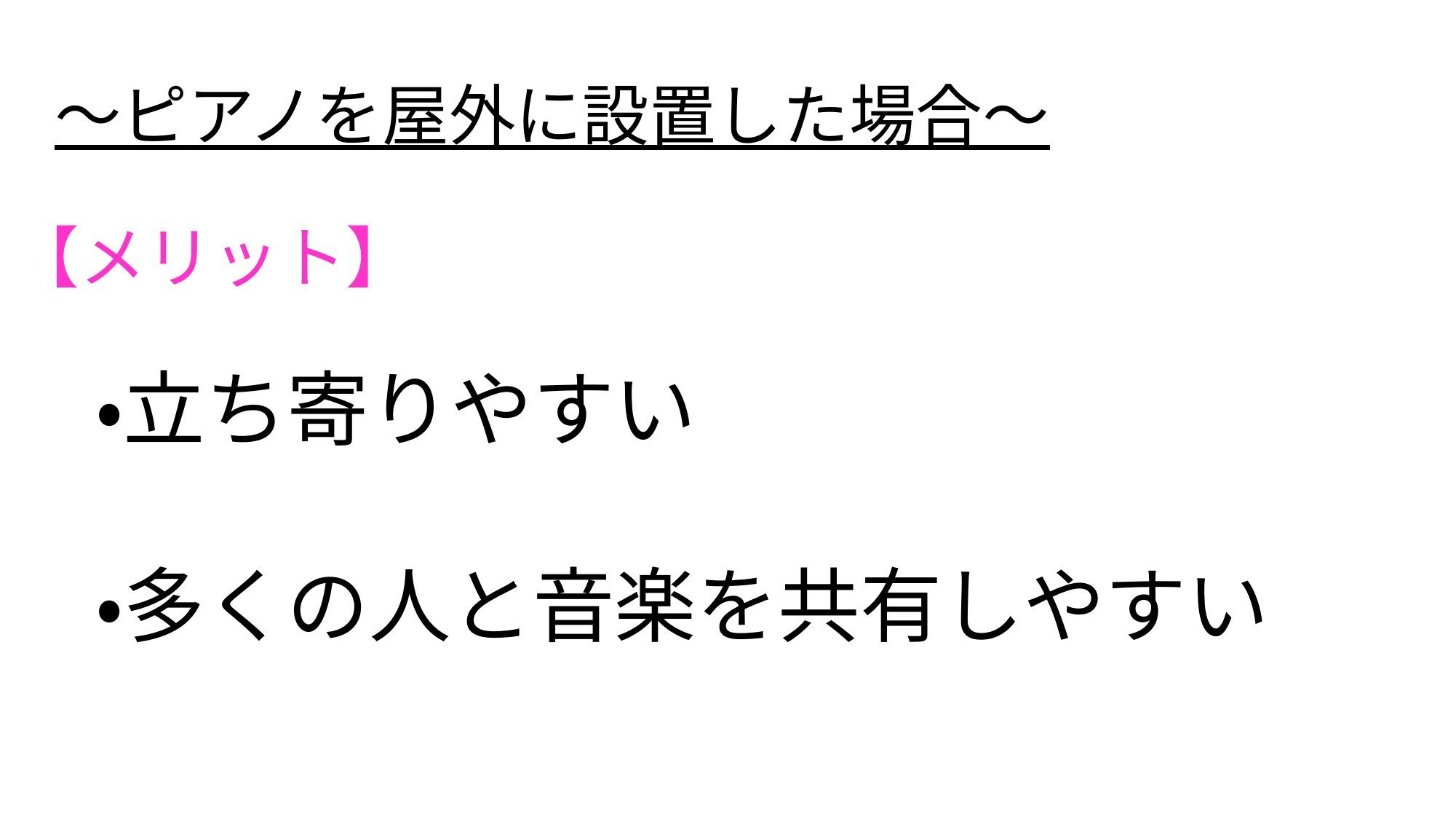

～ピアノを屋外に設置した場合～
【メリット】
・立ち寄りやすい

・多くの人と音楽を共有しやすい